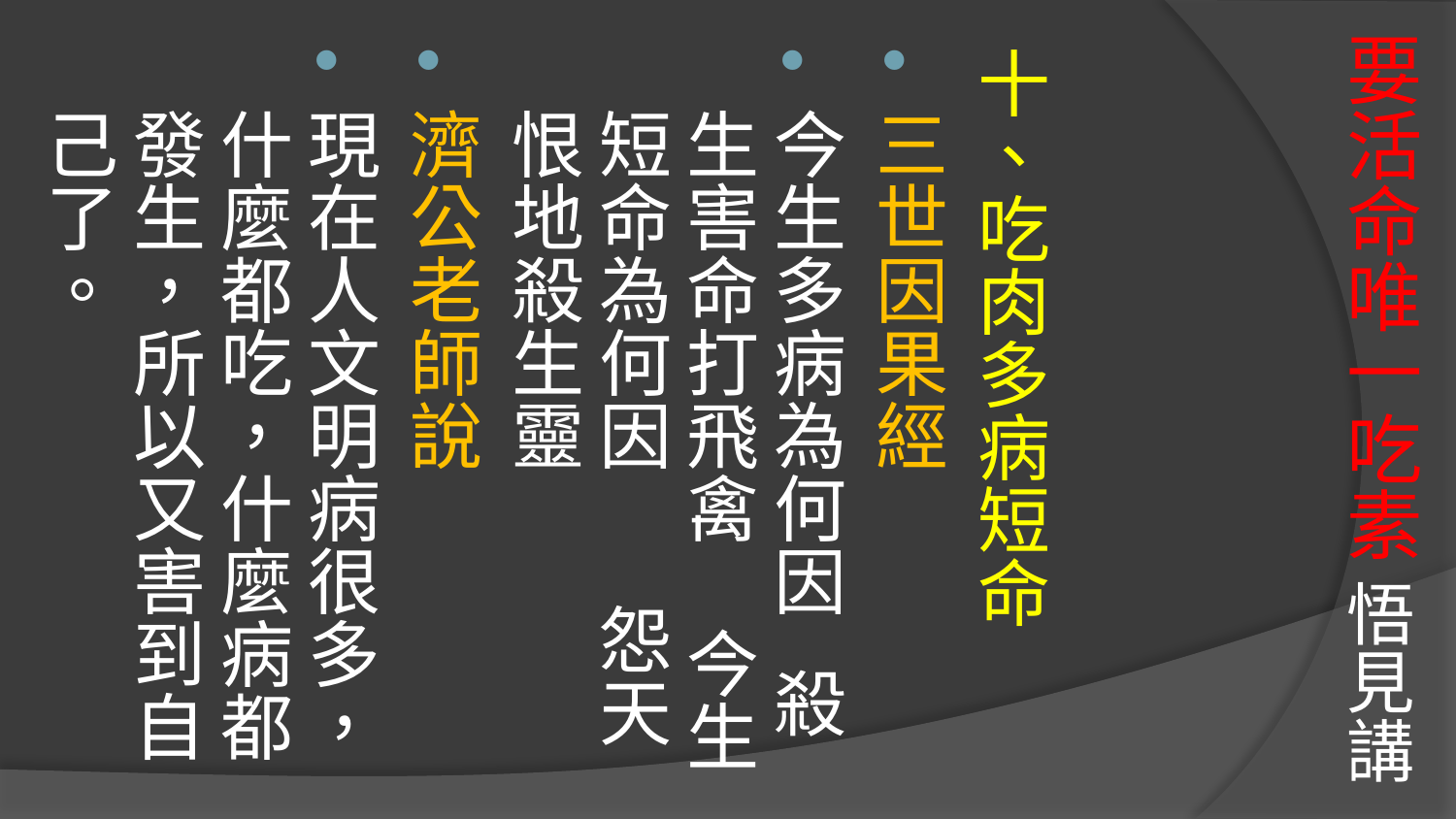

# 要活命唯一吃素 悟見講
十、吃肉多病短命
三世因果經
今生多病為何因   殺生害命打飛禽     今生短命為何因        怨天恨地殺生靈
濟公老師說
現在人文明病很多，什麼都吃，什麼病都發生，所以又害到自己了。